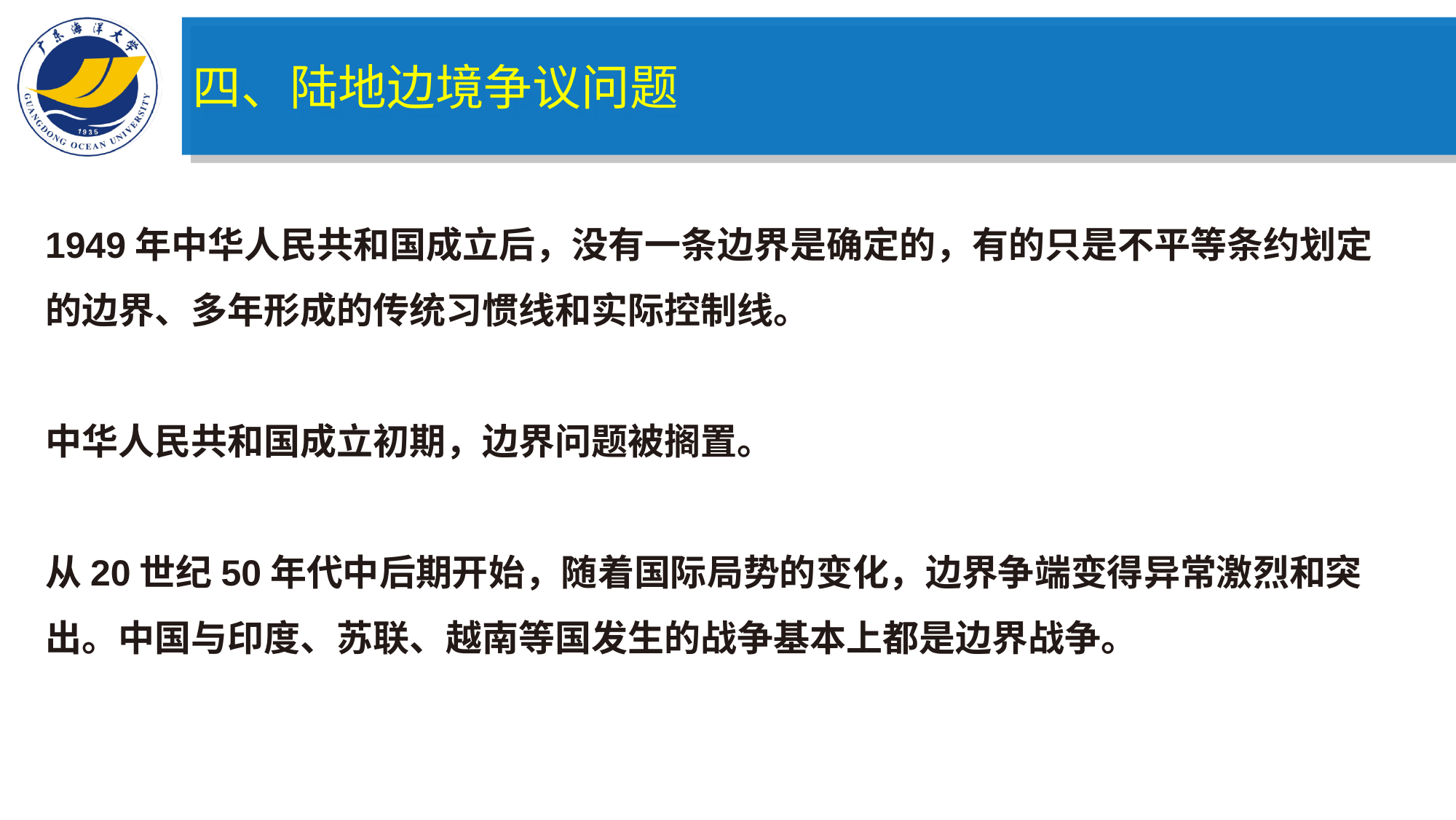

四、陆地边境争议问题

1949年中华人民共和国成立后，没有一条边界是确定的，有的只是不平等条约划定的边界、多年形成的传统习惯线和实际控制线。

中华人民共和国成立初期，边界问题被搁置。

从20世纪50年代中后期开始，随着国际局势的变化，边界争端变得异常激烈和突出。中国与印度、苏联、越南等国发生的战争基本上都是边界战争。